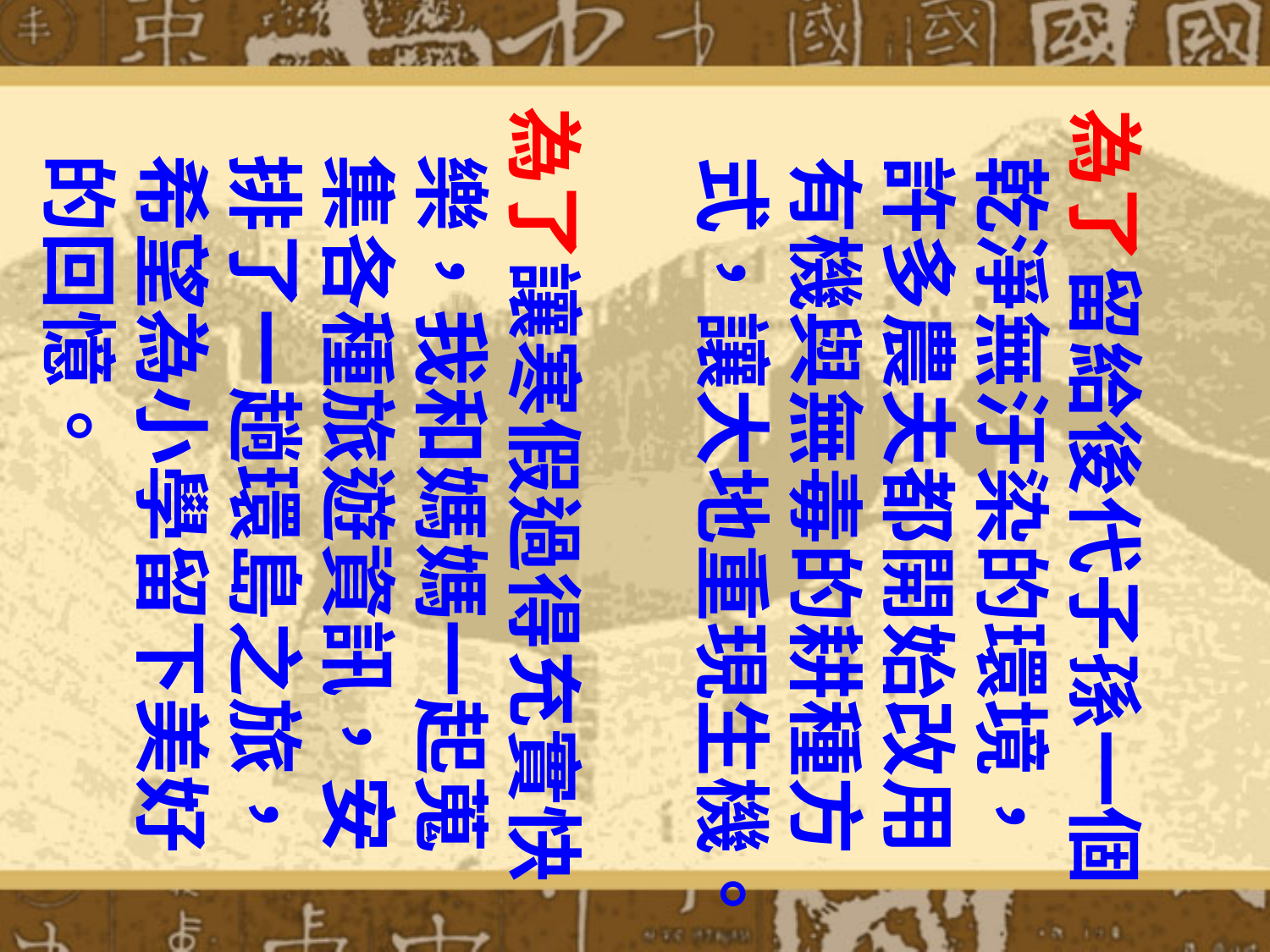

為了讓寒假過得充實快樂，我和媽媽一起蒐集各種旅遊資訊，安排了一趟環島之旅，希望為小學留下美好的回憶。
為了留給後代子孫一個乾淨無汙染的環境，許多農夫都開始改用有機與無毒的耕種方式，讓大地重現生機。